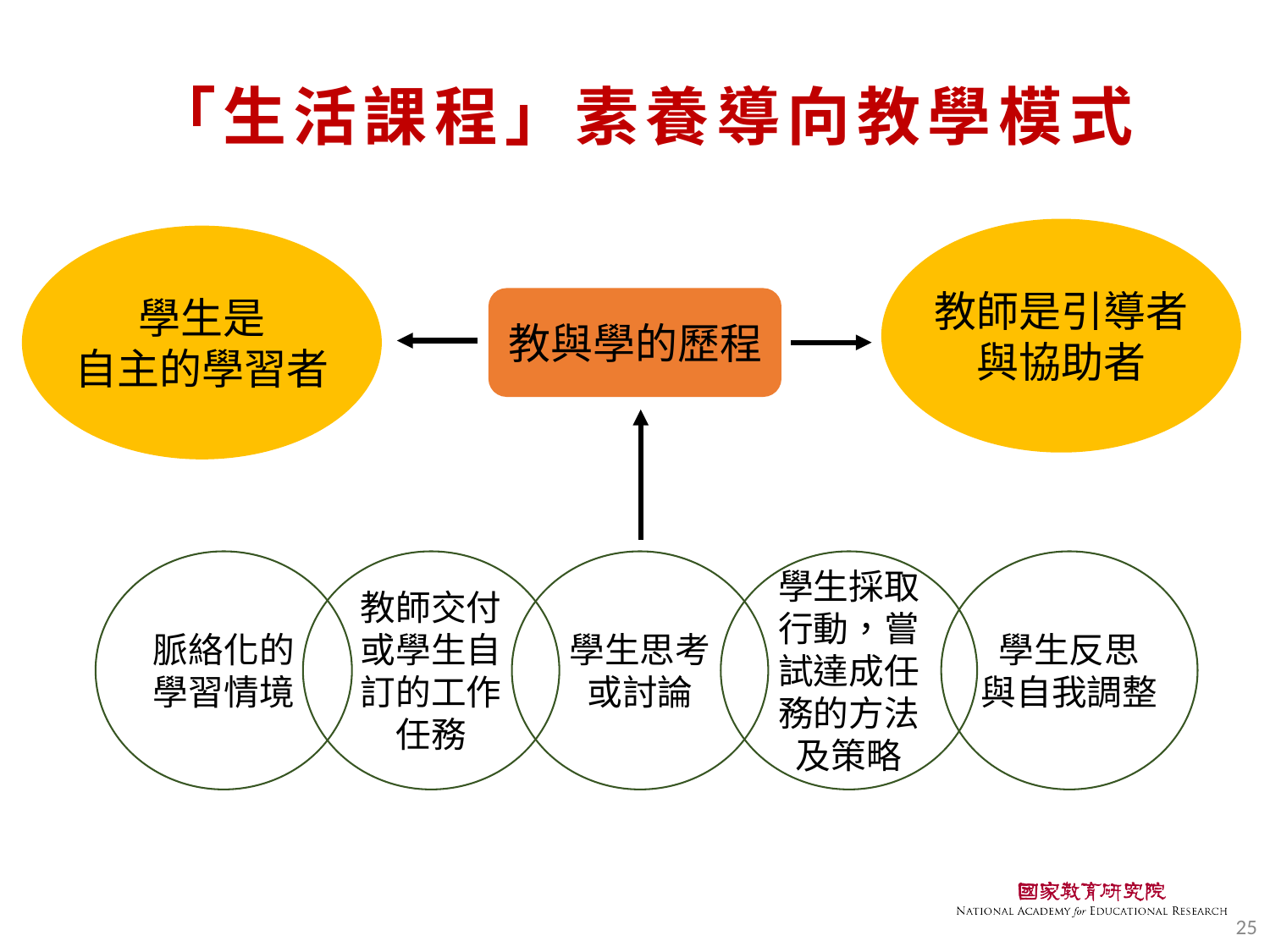

「生活課程」素養導向教學模式
教師是引導者與協助者
學生是
自主的學習者
教與學的歷程
脈絡化的
學習情境
教師交付或學生自訂的工作任務
學生思考
或討論
學生採取行動，嘗試達成任務的方法及策略
學生反思
與自我調整
25